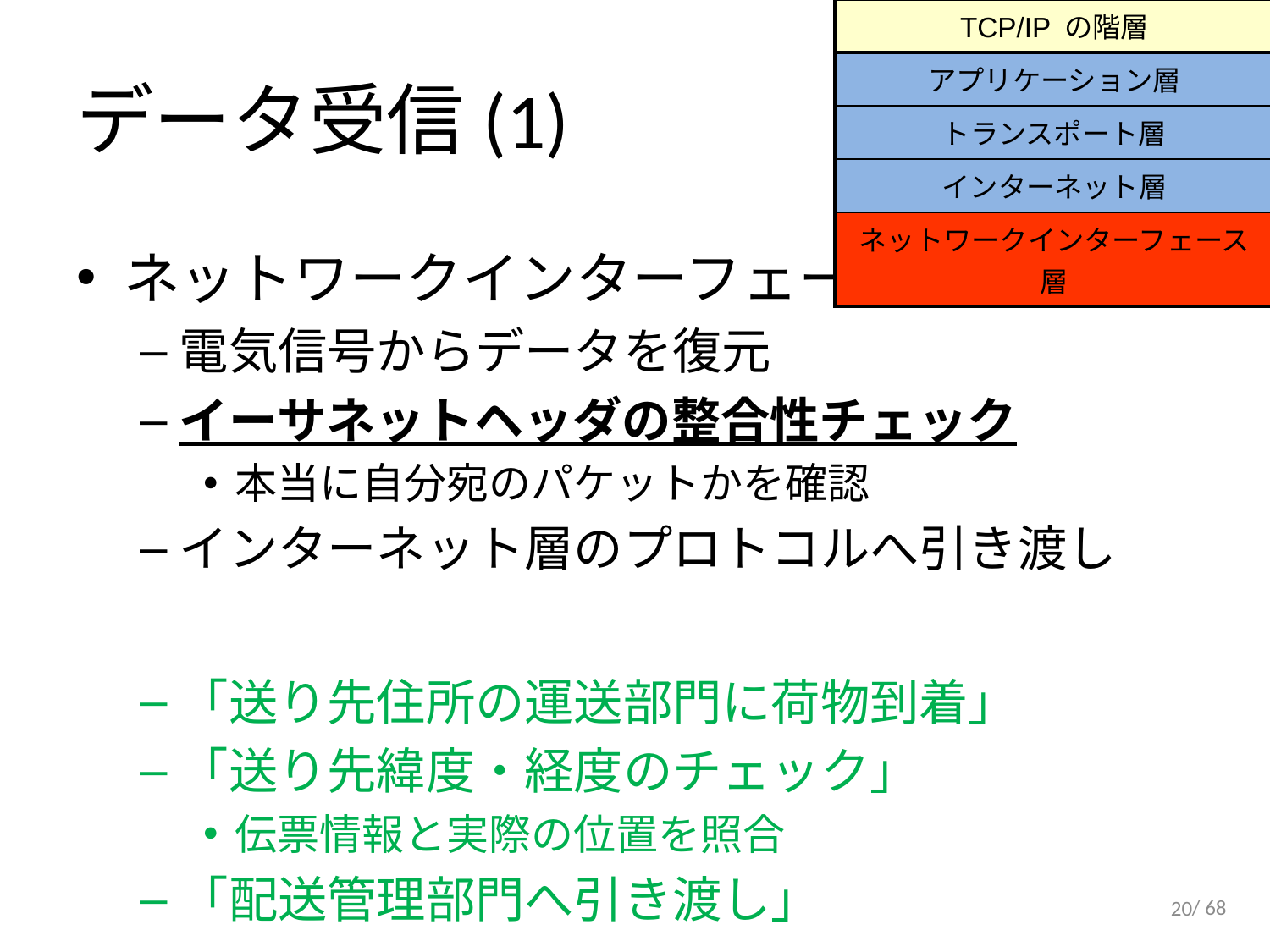

| TCP/IP の階層 |
| --- |
| アプリケーション層 |
| トランスポート層 |
| インターネット層 |
| ネットワークインターフェース層 |
# データ受信(1)
ネットワークインターフェース層のお仕事
電気信号からデータを復元
イーサネットヘッダの整合性チェック
本当に自分宛のパケットかを確認
インターネット層のプロトコルへ引き渡し

「送り先住所の運送部門に荷物到着」
「送り先緯度・経度のチェック」
伝票情報と実際の位置を照合
「配送管理部門へ引き渡し」
20